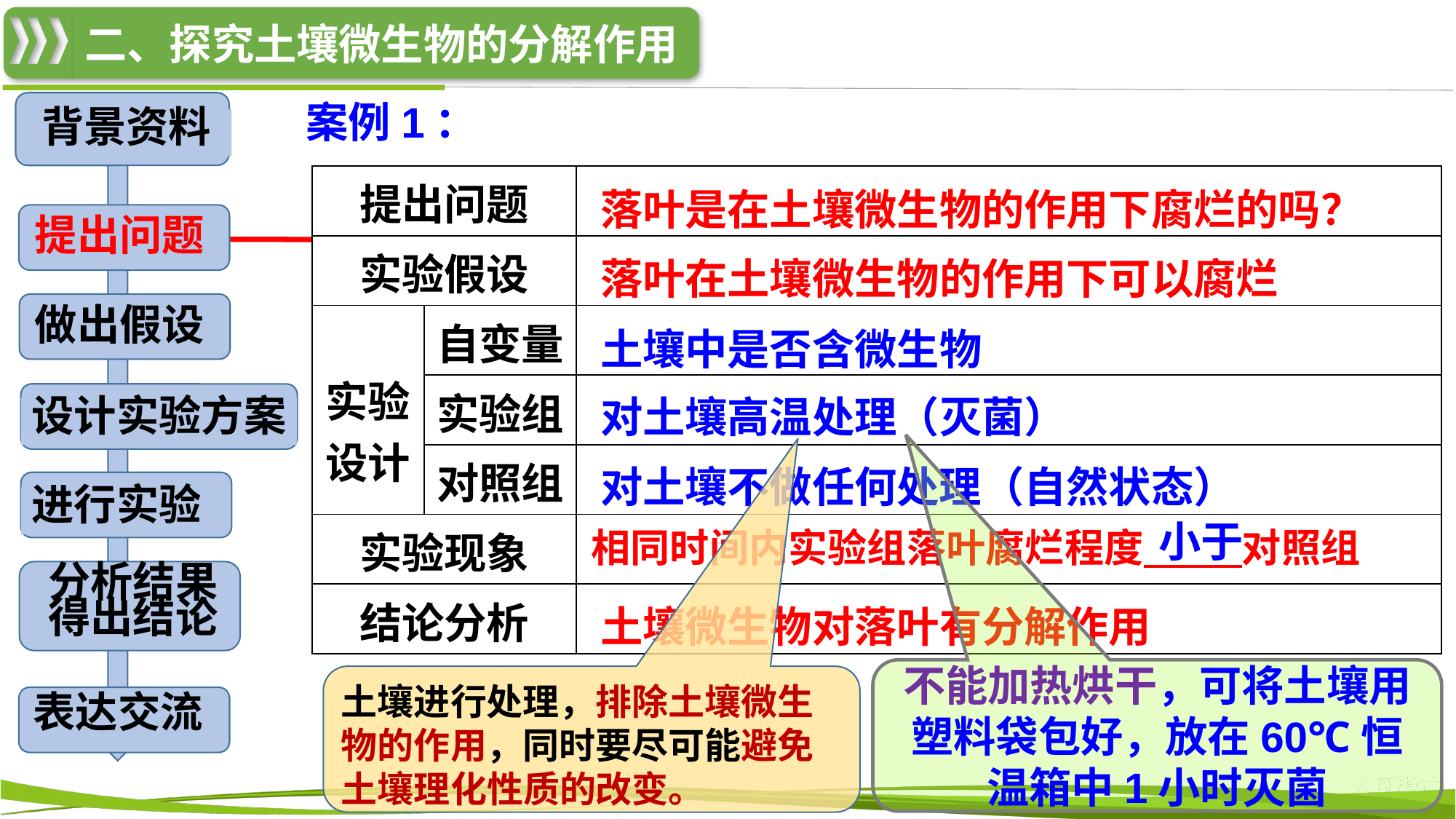

案例1：

背景资料

提出问题

做出假设

设计实验方案

进行实验

分析结果
得出结论

表达交流
| 提出问题 |  |  |
| --- | --- | --- |
| 实验假设 |  |  |
| 实验设计 | 自变量 |  |
|  | 实验组 |  |
|  | 对照组 |  |
| 实验现象 |  |  |
| 结论分析 |  |  |
落叶是在土壤微生物的作用下腐烂的吗？
落叶在土壤微生物的作用下可以腐烂
土壤中是否含微生物
对土壤高温处理（灭菌）
对土壤不做任何处理（自然状态）
小于
相同时间内实验组落叶腐烂程度           对照组
土壤微生物对落叶有分解作用
不能加热烘干，可将土壤用塑料袋包好，放在60℃恒温箱中1小时灭菌
土壤进行处理，排除土壤微生物的作用，同时要尽可能避免土壤理化性质的改变。